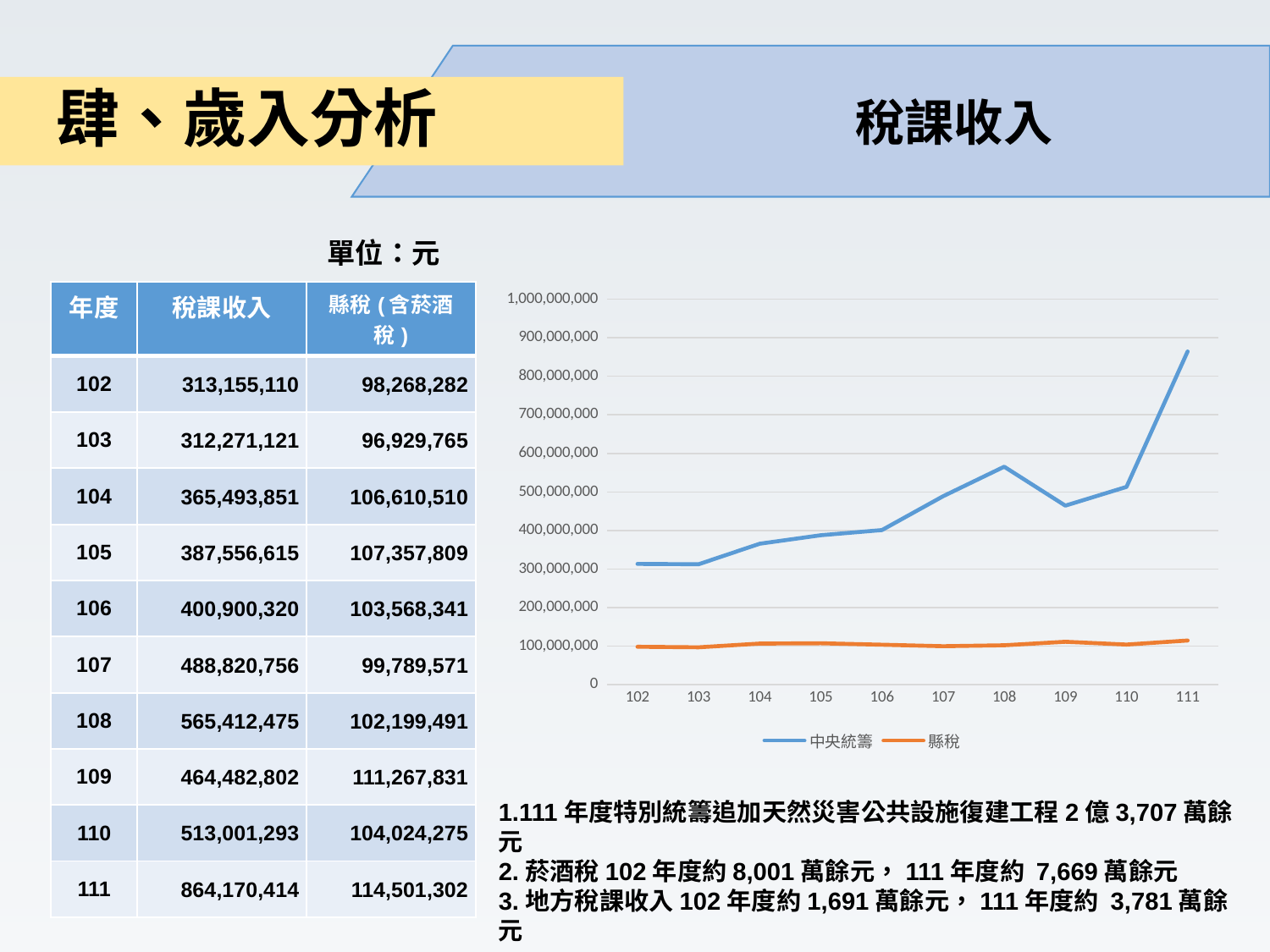

稅課收入
# 肆、歲入分析
| 單位：元 |
| --- |

### Chart

| Category | 中央統籌 | 縣稅 |
|---|---|---|
| 102 | 313155110.0 | 98268282.0 |
| 103 | 312271121.0 | 96929765.0 |
| 104 | 365493851.0 | 106610510.0 |
| 105 | 387556615.0 | 107357809.0 |
| 106 | 400900320.0 | 103568341.0 |
| 107 | 488820756.0 | 99789571.0 |
| 108 | 565412475.0 | 102199491.0 |
| 109 | 464482802.0 | 111267831.0 |
| 110 | 513001293.0 | 104024275.0 |
| 111 | 864170414.0 | 114501302.0 |
| 年度 | 稅課收入 | 縣稅(含菸酒稅) |
| --- | --- | --- |
| 102 | 313,155,110 | 98,268,282 |
| 103 | 312,271,121 | 96,929,765 |
| 104 | 365,493,851 | 106,610,510 |
| 105 | 387,556,615 | 107,357,809 |
| 106 | 400,900,320 | 103,568,341 |
| 107 | 488,820,756 | 99,789,571 |
| 108 | 565,412,475 | 102,199,491 |
| 109 | 464,482,802 | 111,267,831 |
| 110 | 513,001,293 | 104,024,275 |
| 111 | 864,170,414 | 114,501,302 |
1.111年度特別統籌追加天然災害公共設施復建工程2億3,707萬餘元
2.菸酒稅102年度約8,001萬餘元，111年度約 7,669萬餘元
3.地方稅課收入102年度約1,691萬餘元，111年度約 3,781萬餘元